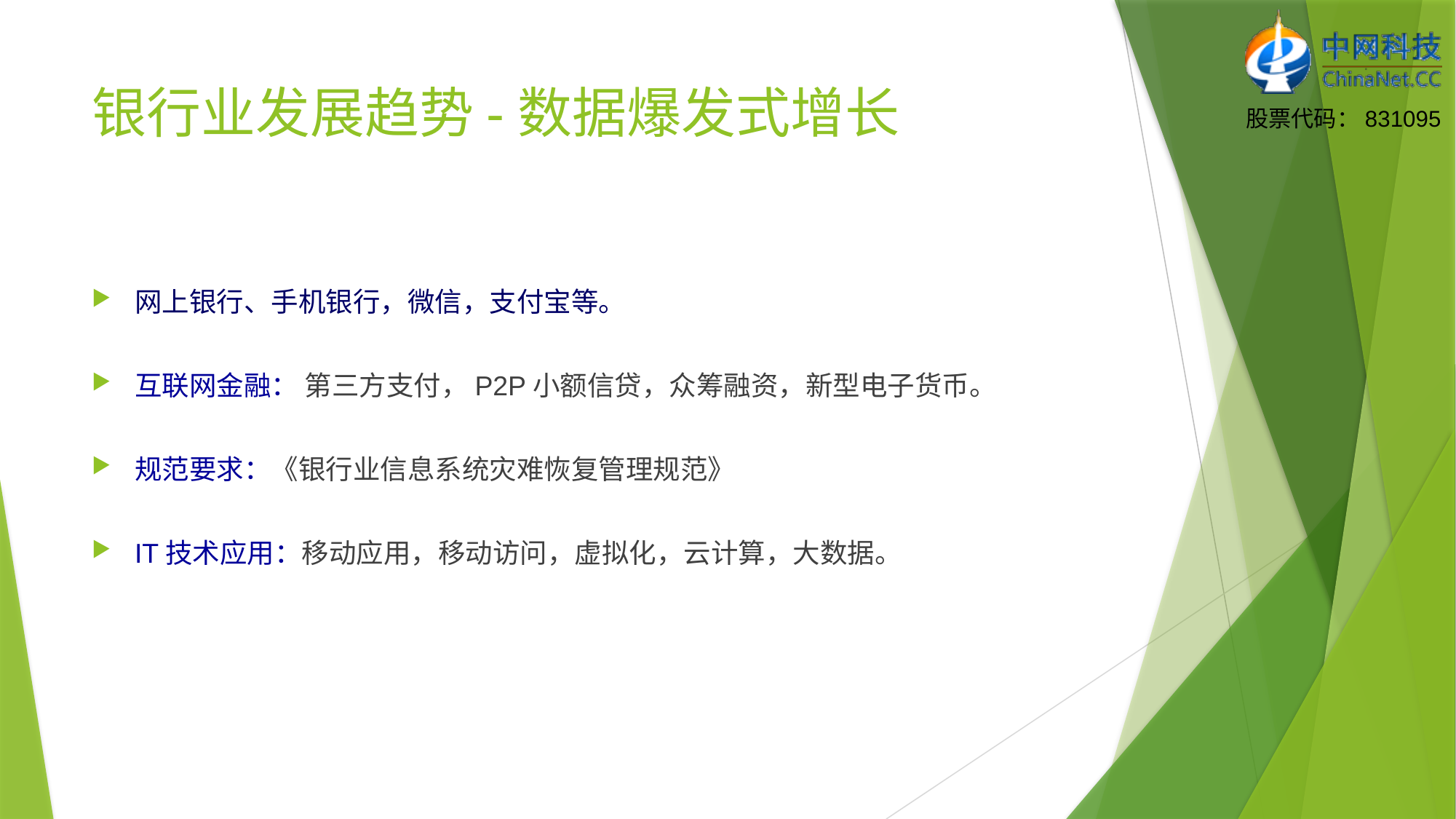

# 银行业发展趋势-数据爆发式增长
网上银行、手机银行，微信，支付宝等。
互联网金融： 第三方支付，P2P小额信贷，众筹融资，新型电子货币。
规范要求：《银行业信息系统灾难恢复管理规范》
IT技术应用：移动应用，移动访问，虚拟化，云计算，大数据。